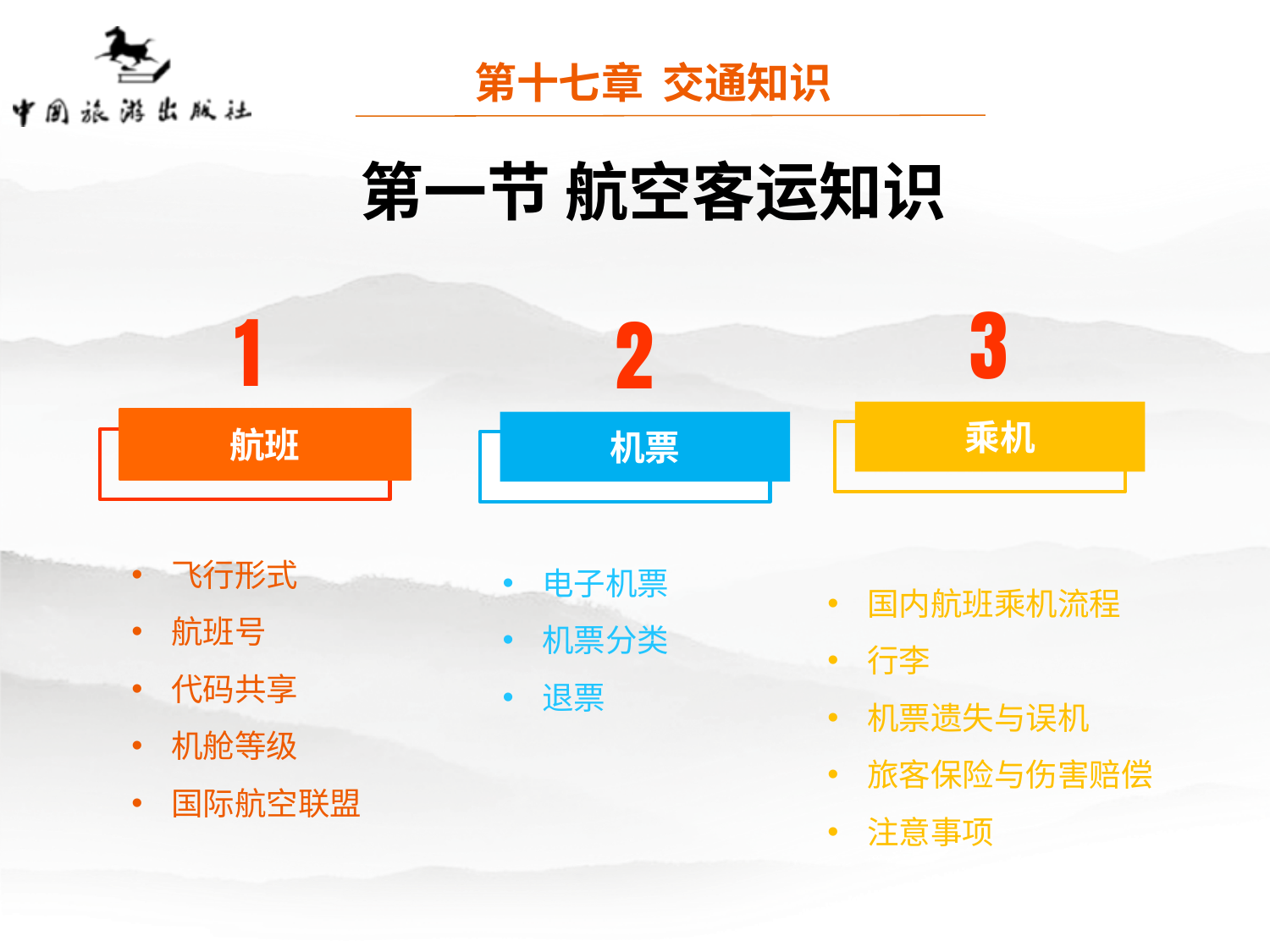

第十七章  交通知识
第一节 航空客运知识
3
乘机

1
航班

2
机票

飞行形式
航班号
代码共享
机舱等级
国际航空联盟
电子机票
机票分类
退票
国内航班乘机流程
行李
机票遗失与误机
旅客保险与伤害赔偿
注意事项